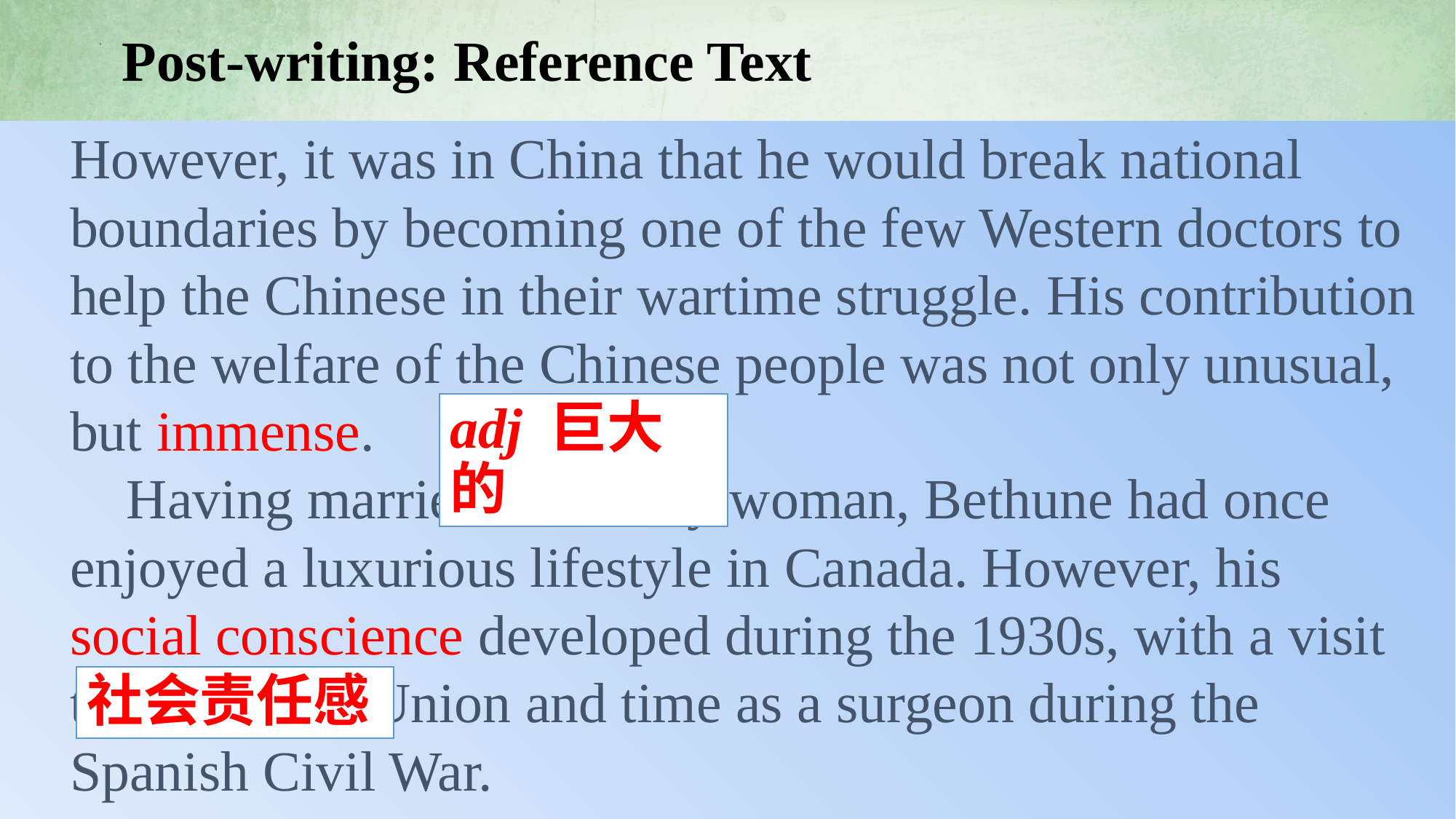

Post-writing: Reference Text
However, it was in China that he would break national boundaries by becoming one of the few Western doctors to help the Chinese in their wartime struggle. His contribution to the welfare of the Chinese people was not only unusual, but immense.
    Having married a wealthy woman, Bethune had once enjoyed a luxurious lifestyle in Canada. However, his social conscience developed during the 1930s, with a visit to the Soviet Union and time as a surgeon during the Spanish Civil War.

adj 巨大的
社会责任感